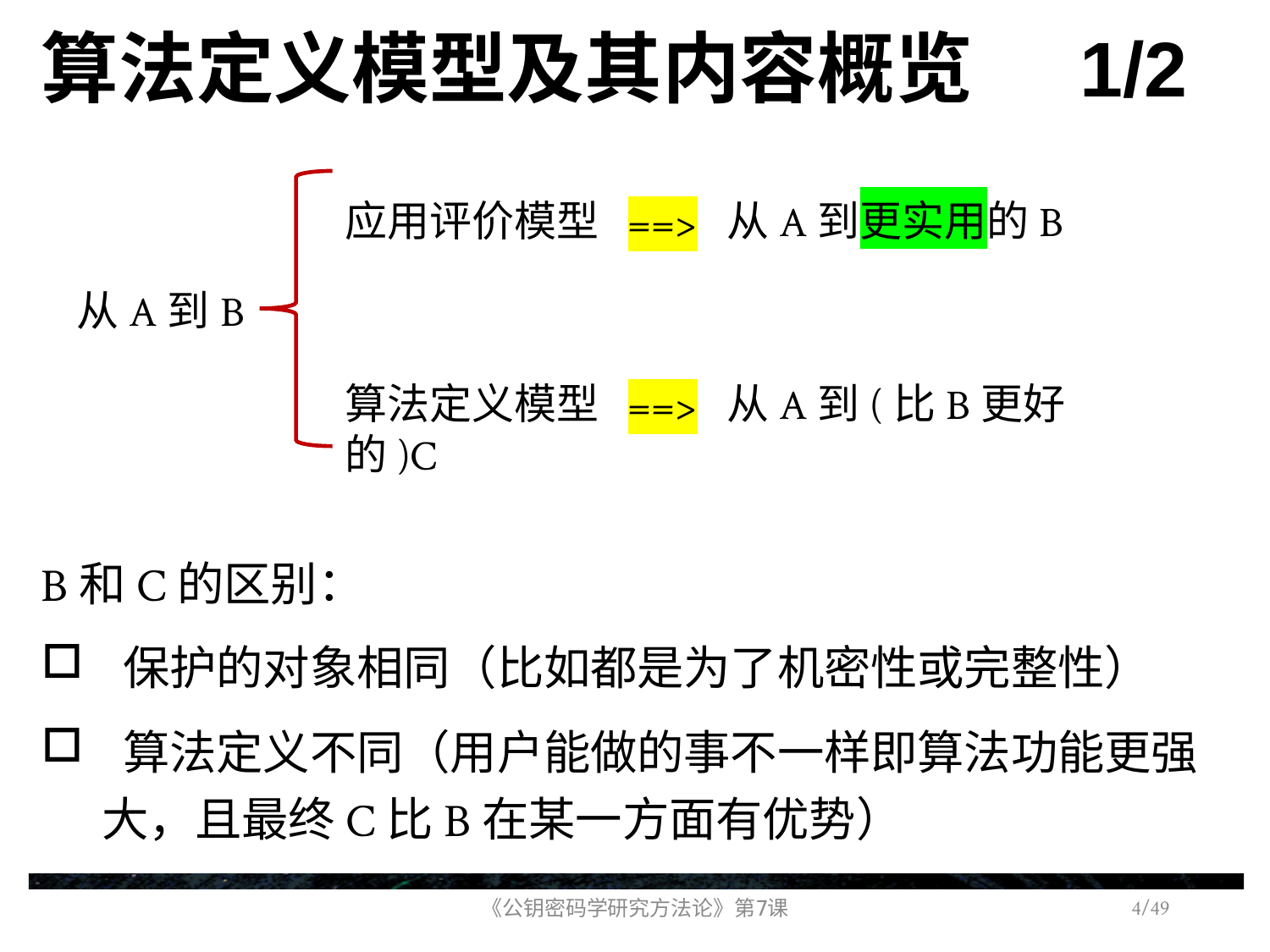

# 算法定义模型及其内容概览     1/2

应用评价模型  ==>  从A到更实用的B
从A到B
算法定义模型  ==>  从A到(比B更好的)C
B和C的区别：
 保护的对象相同（比如都是为了机密性或完整性）
 算法定义不同（用户能做的事不一样即算法功能更强大，且最终C比B在某一方面有优势）
《公钥密码学研究方法论》第7课
4/49